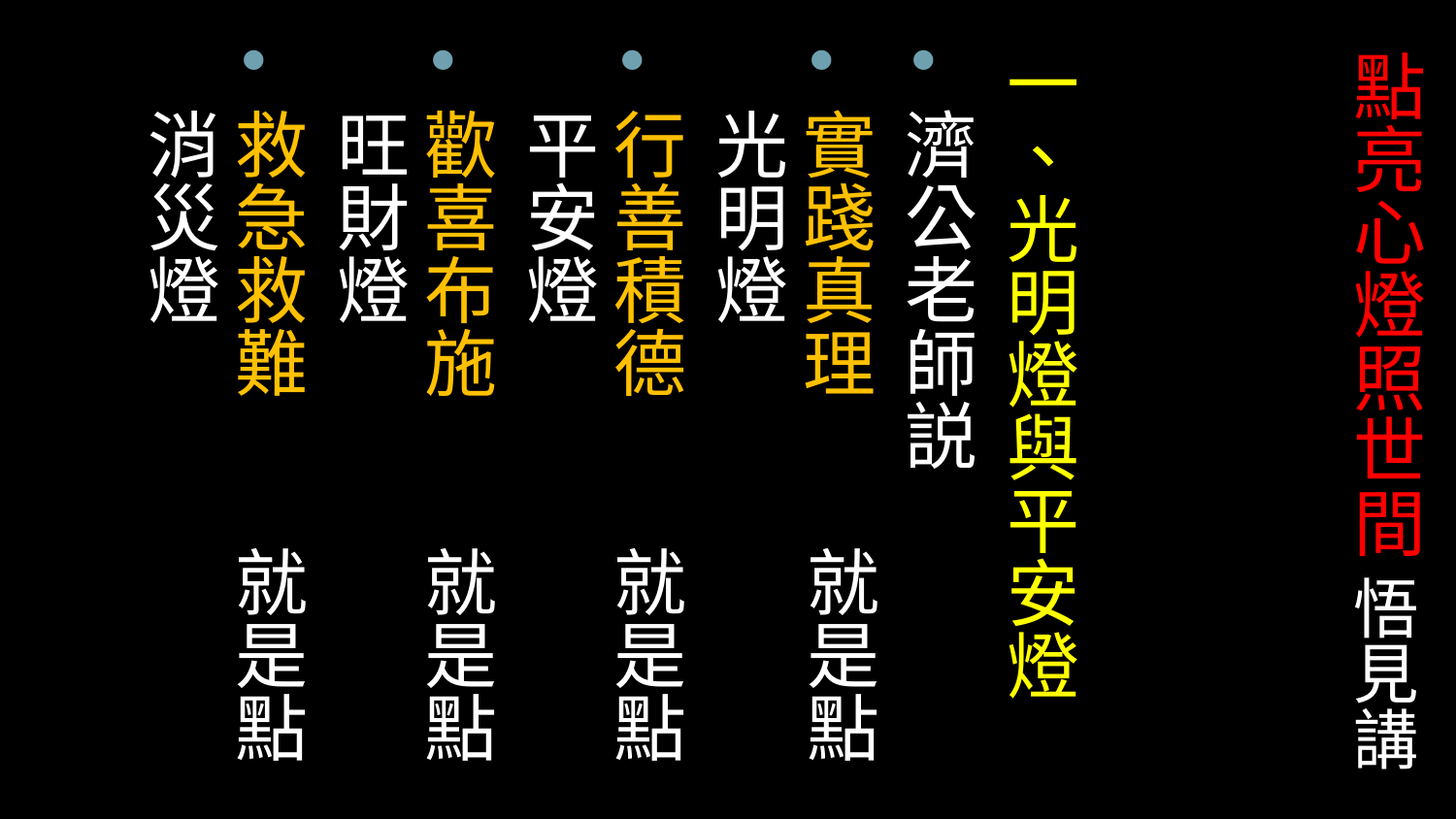

一、光明燈與平安燈
濟公老師説
實踐真理         就是點光明燈
行善積德         就是點平安燈
歡喜布施         就是點旺財燈
救急救難         就是點消災燈

# 點亮心燈照世間 悟見講